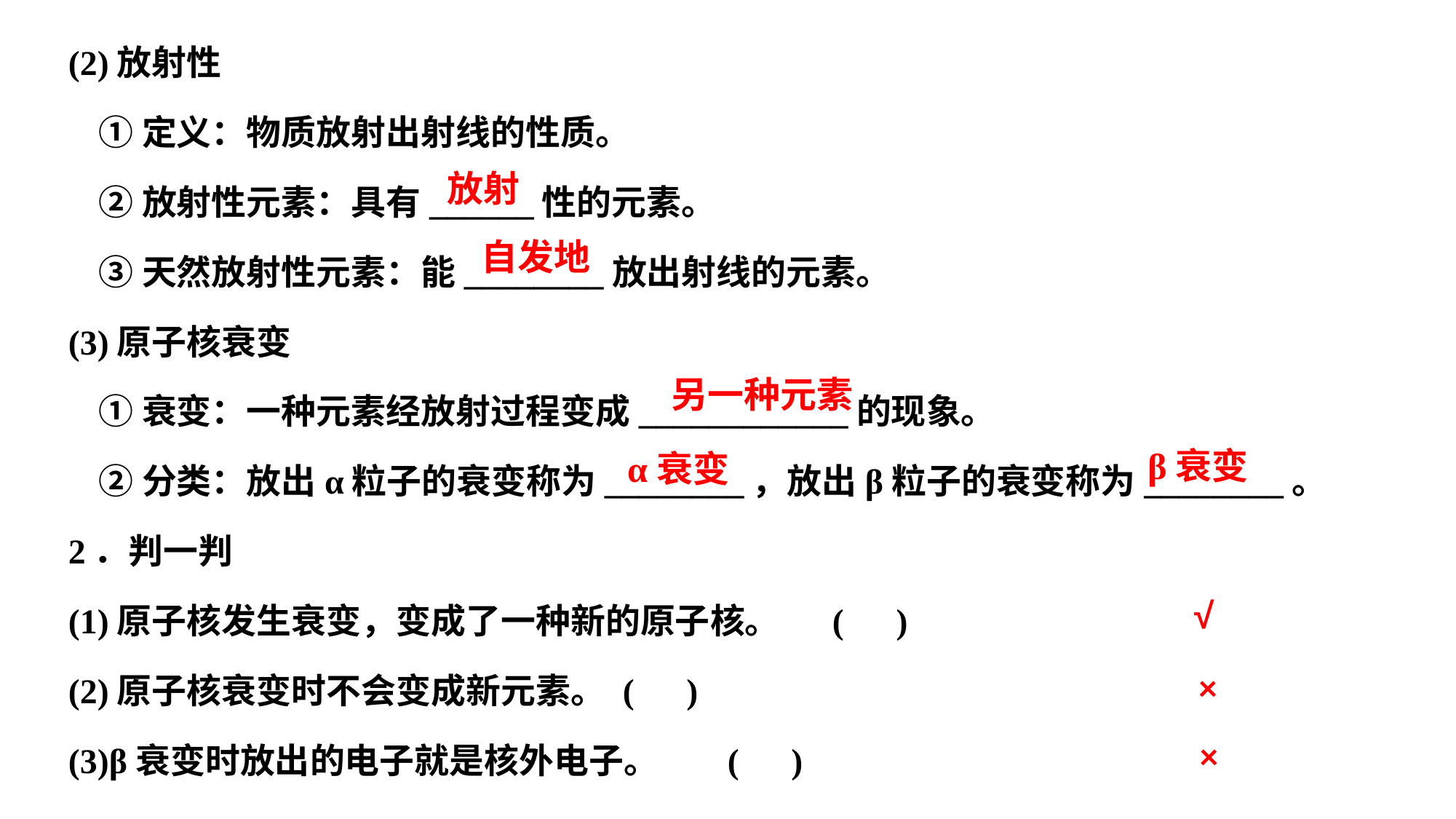

(2)放射性
	①定义：物质放射出射线的性质。
	②放射性元素：具有______性的元素。
	③天然放射性元素：能________放出射线的元素。
(3)原子核衰变
	①衰变：一种元素经放射过程变成____________的现象。
	②分类：放出α粒子的衰变称为________，放出β粒子的衰变称为________。
2．判一判
(1)原子核发生衰变，变成了一种新的原子核。	(      )
(2)原子核衰变时不会变成新元素。		(      )
(3)β衰变时放出的电子就是核外电子。		(      )

放射
自发地
另一种元素
β衰变
α衰变
√
×
×